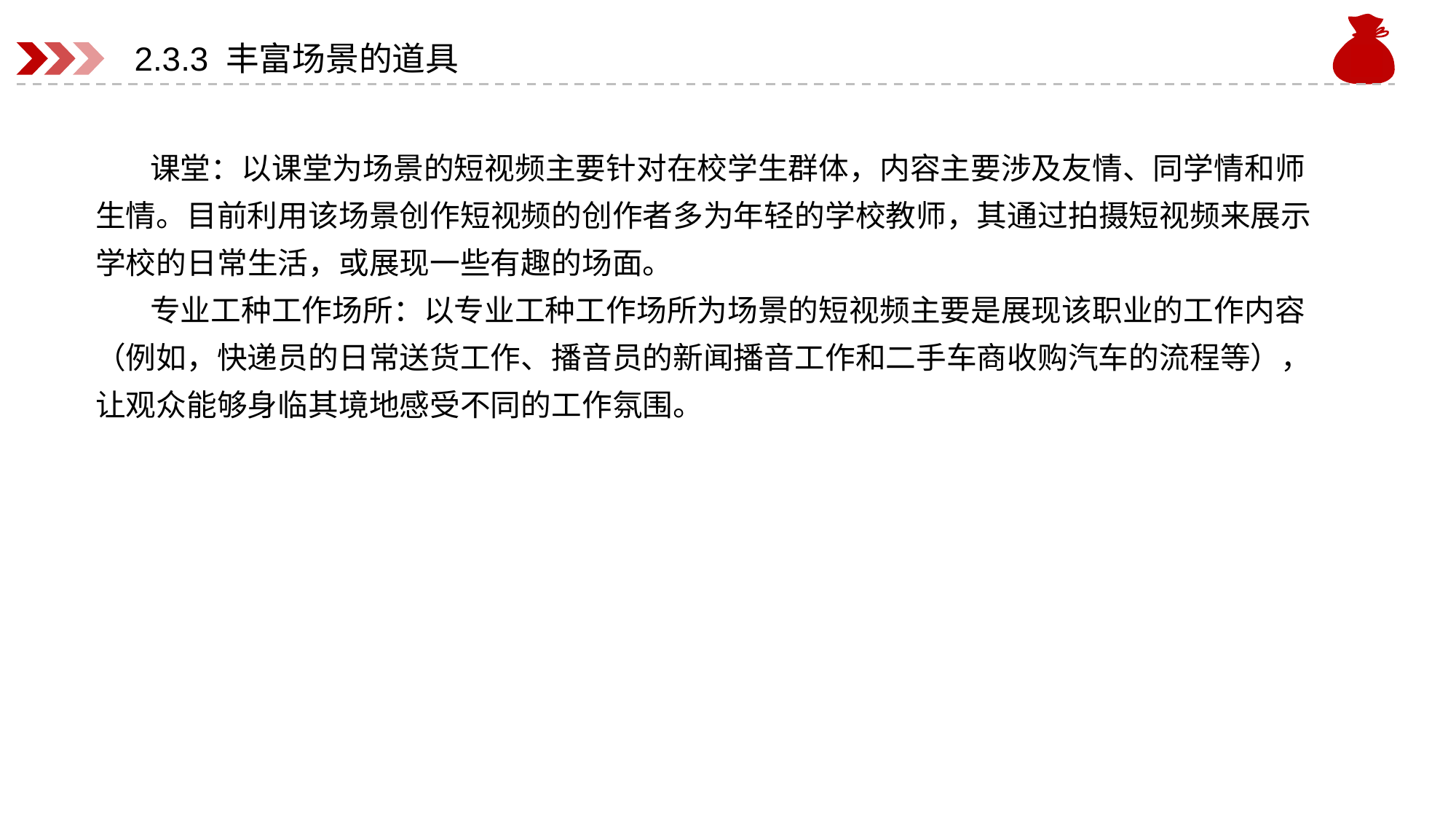

# 2.3.3 丰富场景的道具
55
课堂：以课堂为场景的短视频主要针对在校学生群体，内容主要涉及友情、同学情和师生情。目前利用该场景创作短视频的创作者多为年轻的学校教师，其通过拍摄短视频来展示学校的日常生活，或展现一些有趣的场面。
专业工种工作场所：以专业工种工作场所为场景的短视频主要是展现该职业的工作内容（例如，快递员的日常送货工作、播音员的新闻播音工作和二手车商收购汽车的流程等），让观众能够身临其境地感受不同的工作氛围。